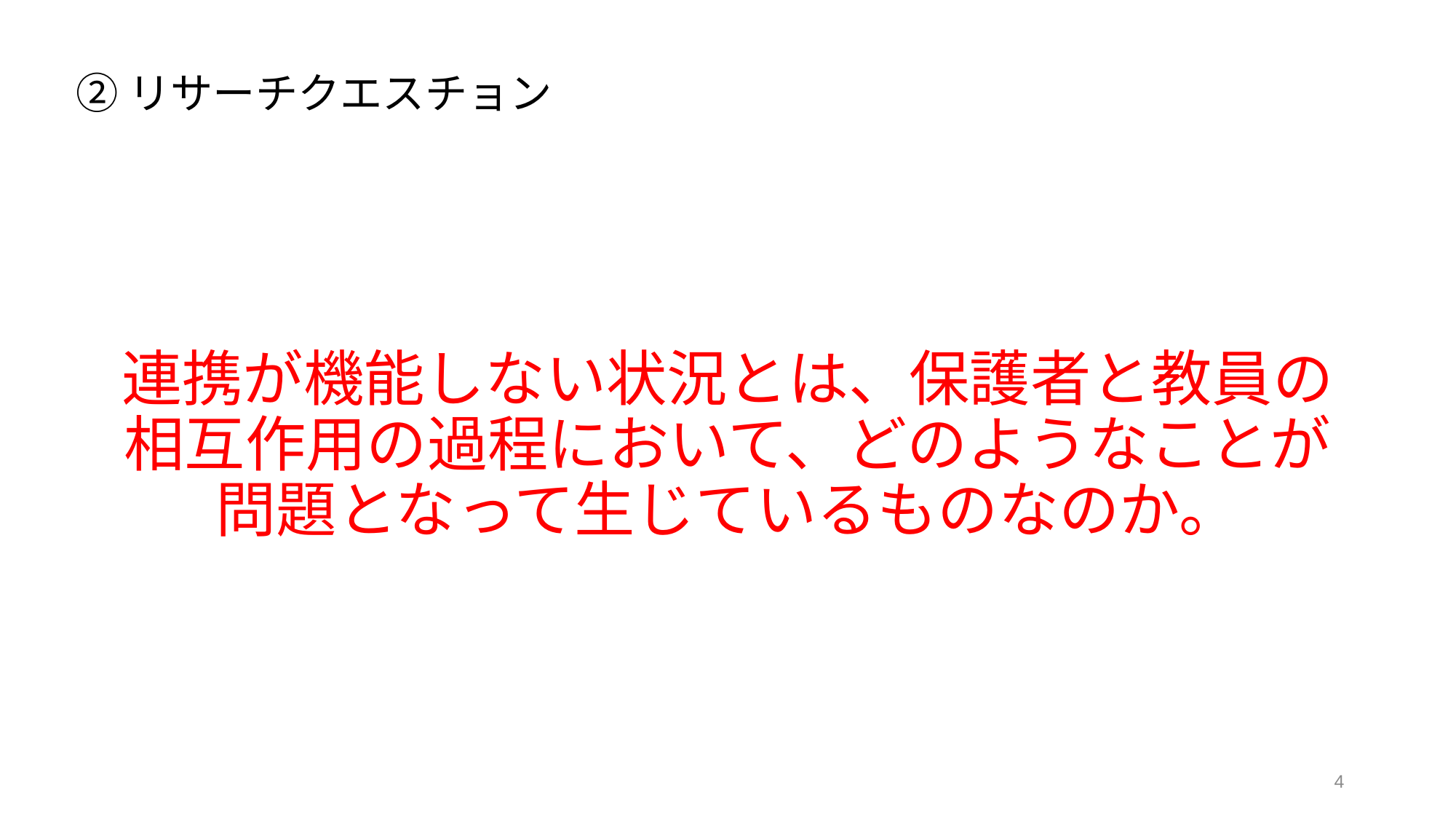

# ②リサーチクエスチョン

連携が機能しない状況とは、保護者と教員の相互作用の過程において、どのようなことが問題となって生じているものなのか。
4